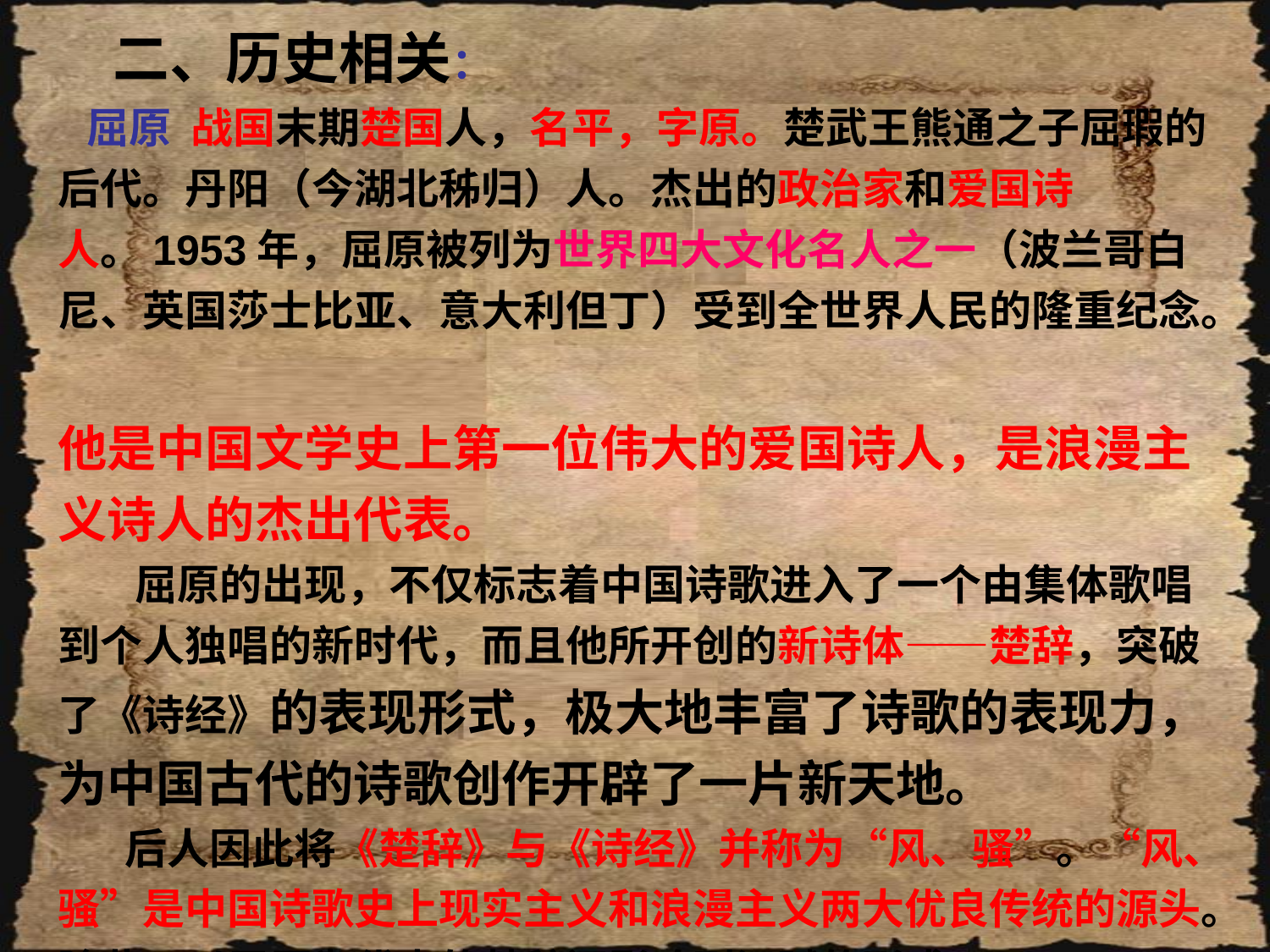

二、历史相关：
  屈原  战国末期楚国人，名平，字原。楚武王熊通之子屈瑕的后代。丹阳（今湖北秭归）人。杰出的政治家和爱国诗人。1953年，屈原被列为世界四大文化名人之一（波兰哥白尼、英国莎士比亚、意大利但丁）受到全世界人民的隆重纪念。
他是中国文学史上第一位伟大的爱国诗人，是浪漫主义诗人的杰出代表。
       屈原的出现，不仅标志着中国诗歌进入了一个由集体歌唱到个人独唱的新时代，而且他所开创的新诗体——楚辞，突破了《诗经》的表现形式，极大地丰富了诗歌的表现力，为中国古代的诗歌创作开辟了一片新天地。
      后人因此将《楚辞》与《诗经》并称为“风、骚”。“风、骚”是中国诗歌史上现实主义和浪漫主义两大优良传统的源头。除此，以屈原为代表的楚辞还影响到汉赋的形成。